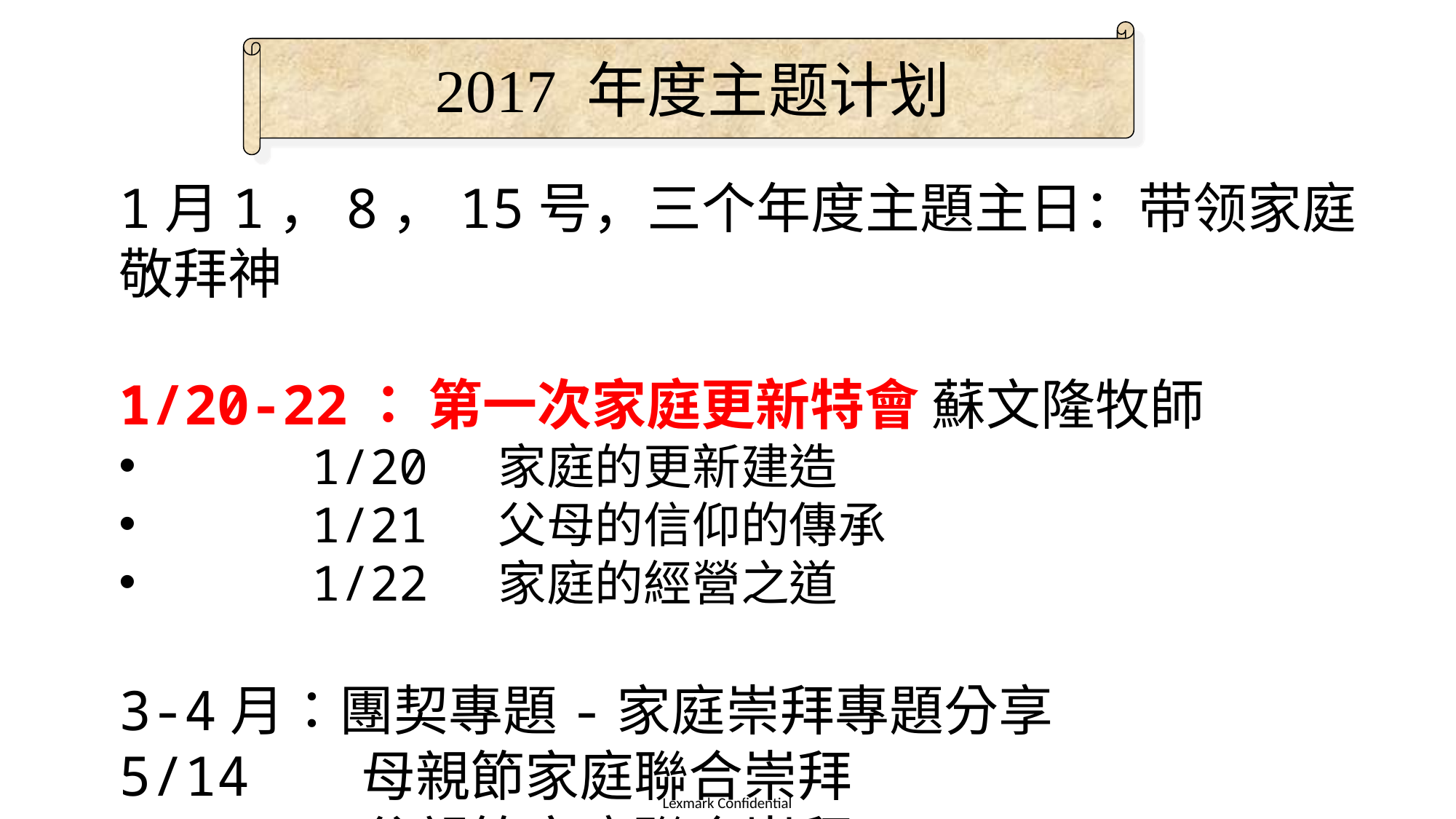

2017 年度主题计划
1月1，8，15号，三个年度主題主日：带领家庭敬拜神

1/20-22： 第一次家庭更新特會 蘇文隆牧師
	 1/20  家庭的更新建造
	 1/21  父母的信仰的傳承
	 1/22  家庭的經營之道

3-4月：團契專題-家庭崇拜專題分享
5/14   母親節家庭聯合崇拜
6/18   父親節家庭聯合崇拜